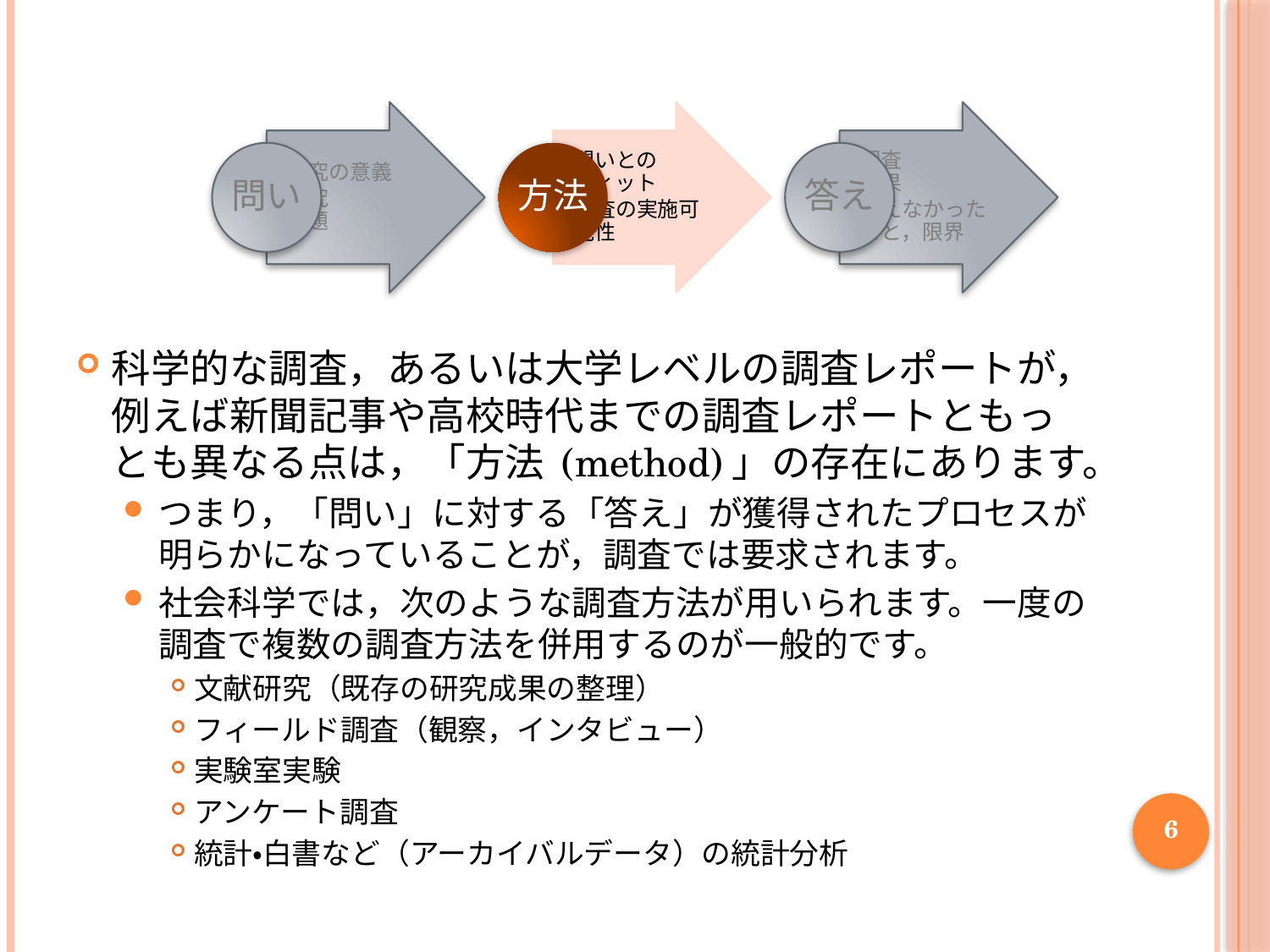

研究の意義
研究
課題
問い
問いとのフィット
調査の実施可能性
方法
調査
結果
言えなかったこと，限界
答え
科学的な調査，あるいは大学レベルの調査レポートが，例えば新聞記事や高校時代までの調査レポートともっとも異なる点は，「方法 (method)」の存在にあります。
つまり，「問い」に対する「答え」が獲得されたプロセスが明らかになっていることが，調査では要求されます。
社会科学では，次のような調査方法が用いられます。一度の調査で複数の調査方法を併用するのが一般的です。
文献研究（既存の研究成果の整理）
フィールド調査（観察，インタビュー）
実験室実験
アンケート調査
統計・白書など（アーカイバルデータ）の統計分析
6